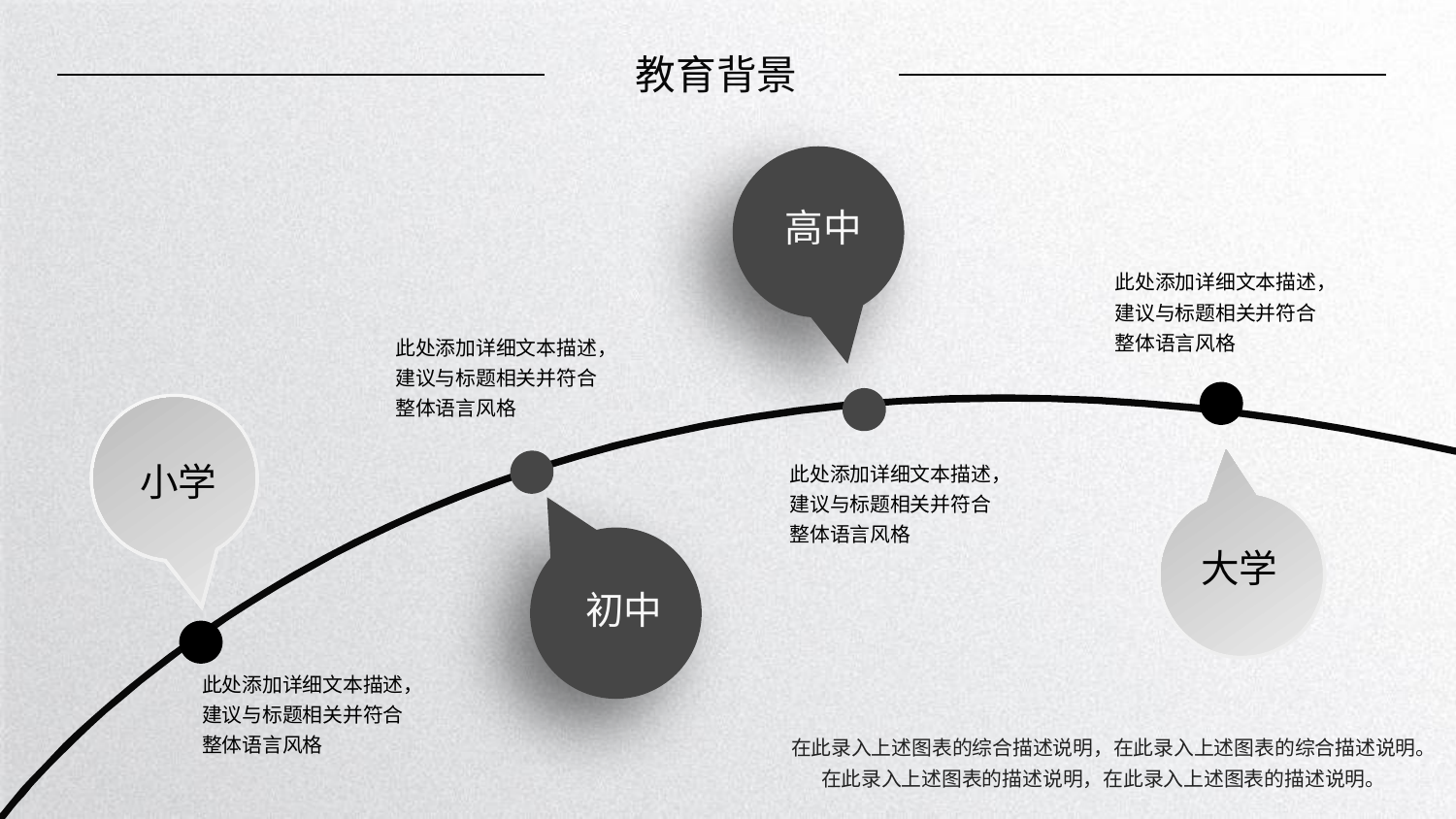

教育背景

高中
此处添加详细文本描述，建议与标题相关并符合整体语言风格
此处添加详细文本描述，建议与标题相关并符合整体语言风格

小学

此处添加详细文本描述，建议与标题相关并符合整体语言风格

大学
初中

此处添加详细文本描述，建议与标题相关并符合整体语言风格
在此录入上述图表的综合描述说明，在此录入上述图表的综合描述说明。在此录入上述图表的描述说明，在此录入上述图表的描述说明。
延时演讲文字，不用可删除